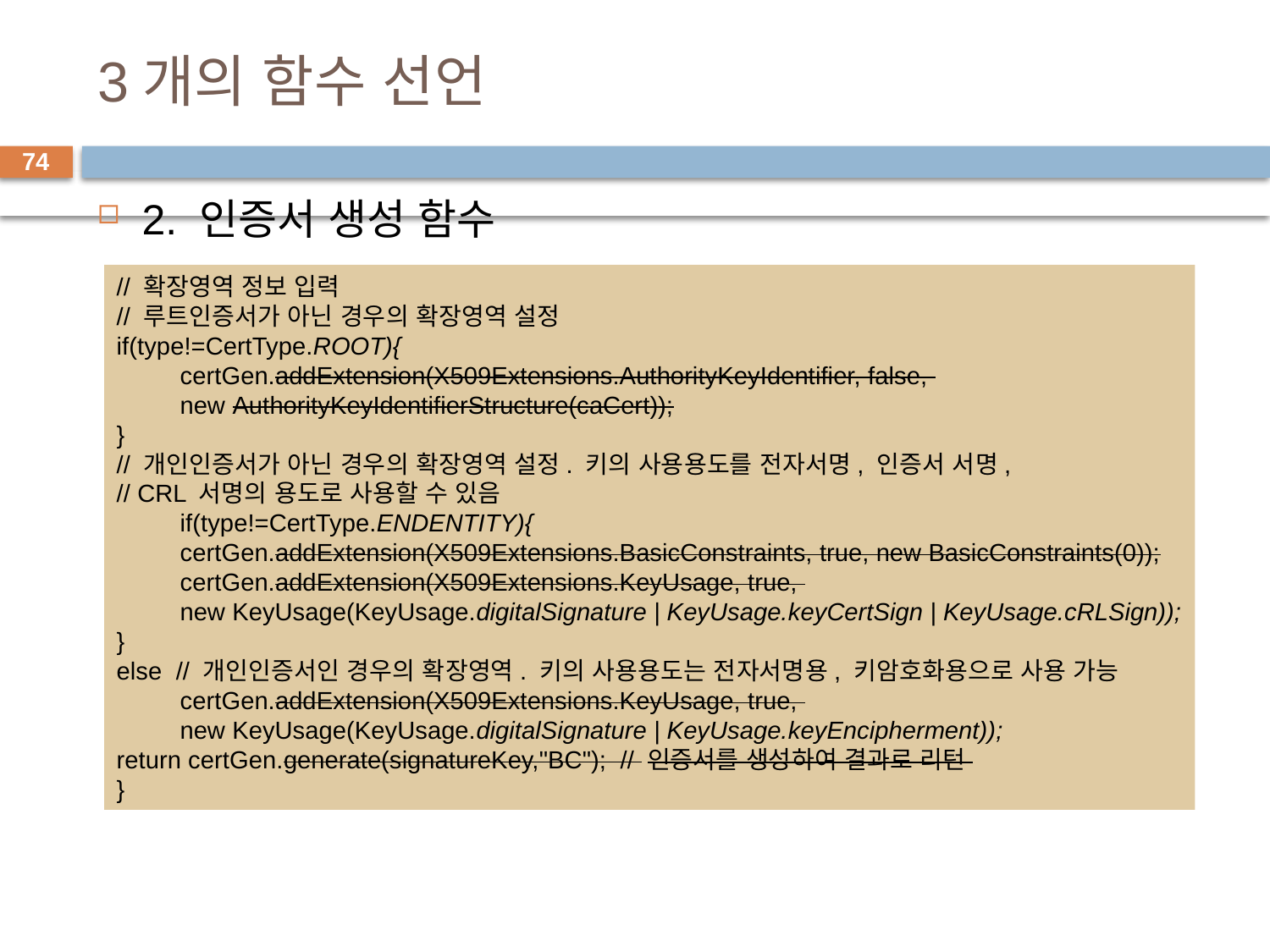

# 3개의 함수 선언
74
2. 인증서 생성 함수
// 확장영역 정보 입력
// 루트인증서가 아닌 경우의 확장영역 설정
if(type!=CertType.ROOT){
certGen.addExtension(X509Extensions.AuthorityKeyIdentifier, false,
new AuthorityKeyIdentifierStructure(caCert));
}
// 개인인증서가 아닌 경우의 확장영역 설정. 키의 사용용도를 전자서명, 인증서 서명,
// CRL 서명의 용도로 사용할 수 있음
if(type!=CertType.ENDENTITY){
certGen.addExtension(X509Extensions.BasicConstraints, true, new BasicConstraints(0));
certGen.addExtension(X509Extensions.KeyUsage, true,
new KeyUsage(KeyUsage.digitalSignature | KeyUsage.keyCertSign | KeyUsage.cRLSign));
}
else  // 개인인증서인 경우의 확장영역. 키의 사용용도는 전자서명용, 키암호화용으로 사용 가능
certGen.addExtension(X509Extensions.KeyUsage, true,
new KeyUsage(KeyUsage.digitalSignature | KeyUsage.keyEncipherment));
return certGen.generate(signatureKey,"BC");  // 인증서를 생성하여 결과로 리턴
}